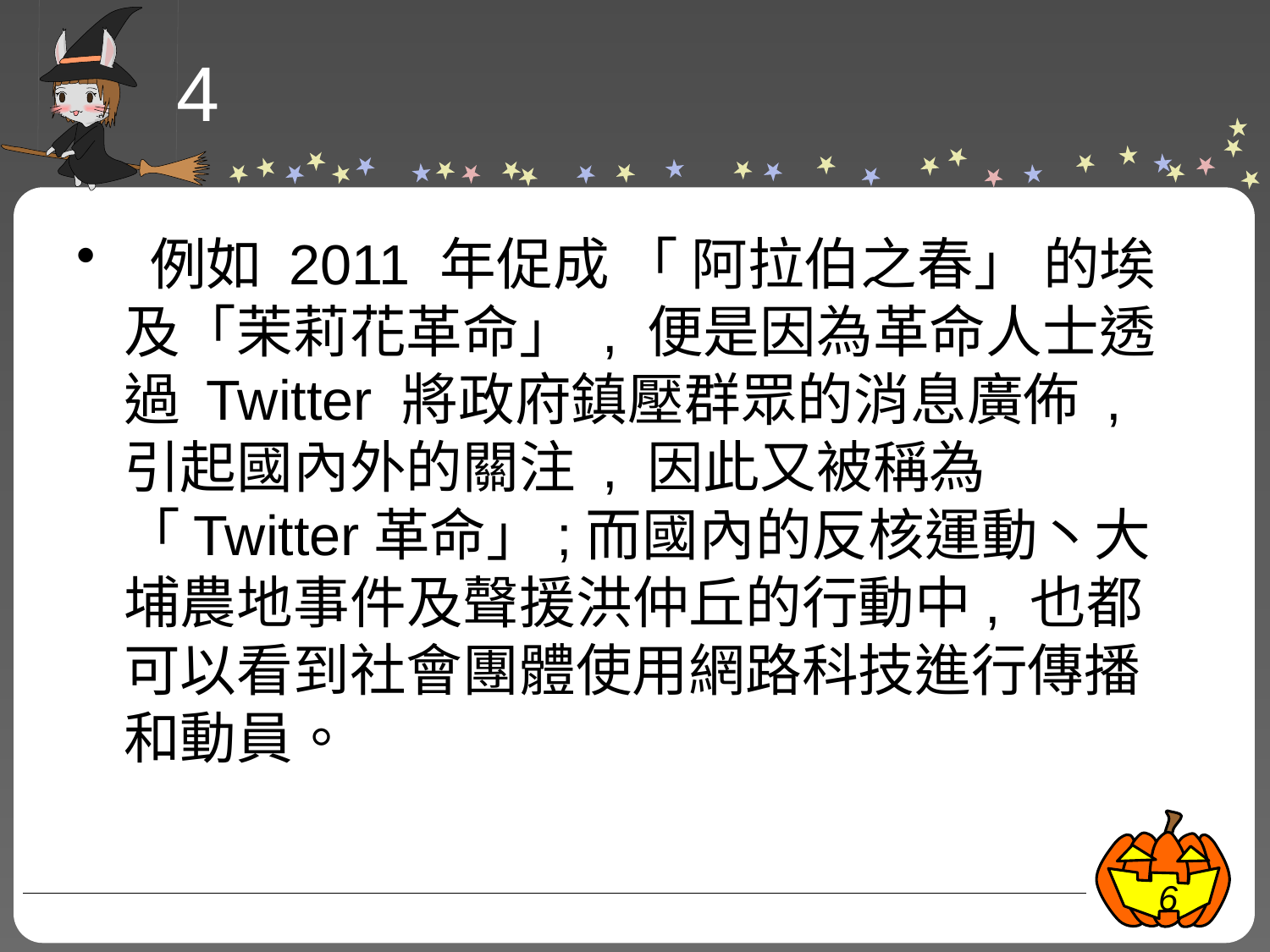

# 4
 例如 2011 年促成 「 阿拉伯之春」 的埃及「茉莉花革命」 , 便是因為革命人士透過 Twitter 將政府鎮壓群眾的消息廣佈 , 引起國內外的關注 , 因此又被稱為「Twitter革命」;而國內的反核運動丶大埔農地事件及聲援洪仲丘的行動中, 也都可以看到社會團體使用網路科技進行傳播和動員。
6